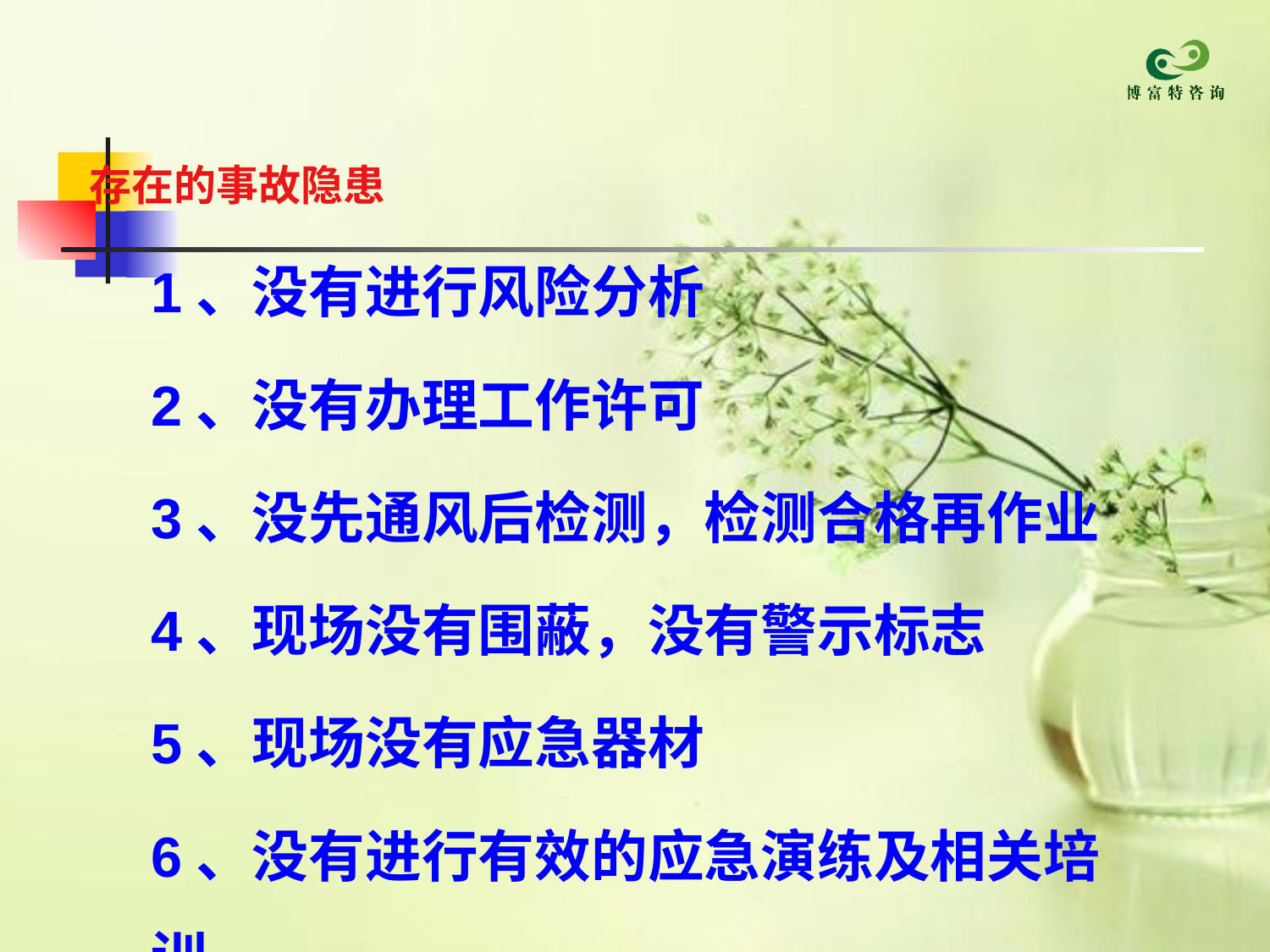

存在的事故隐患
1、没有进行风险分析
2、没有办理工作许可
3、没先通风后检测，检测合格再作业
4、现场没有围蔽，没有警示标志
5、现场没有应急器材
6、没有进行有效的应急演练及相关培训